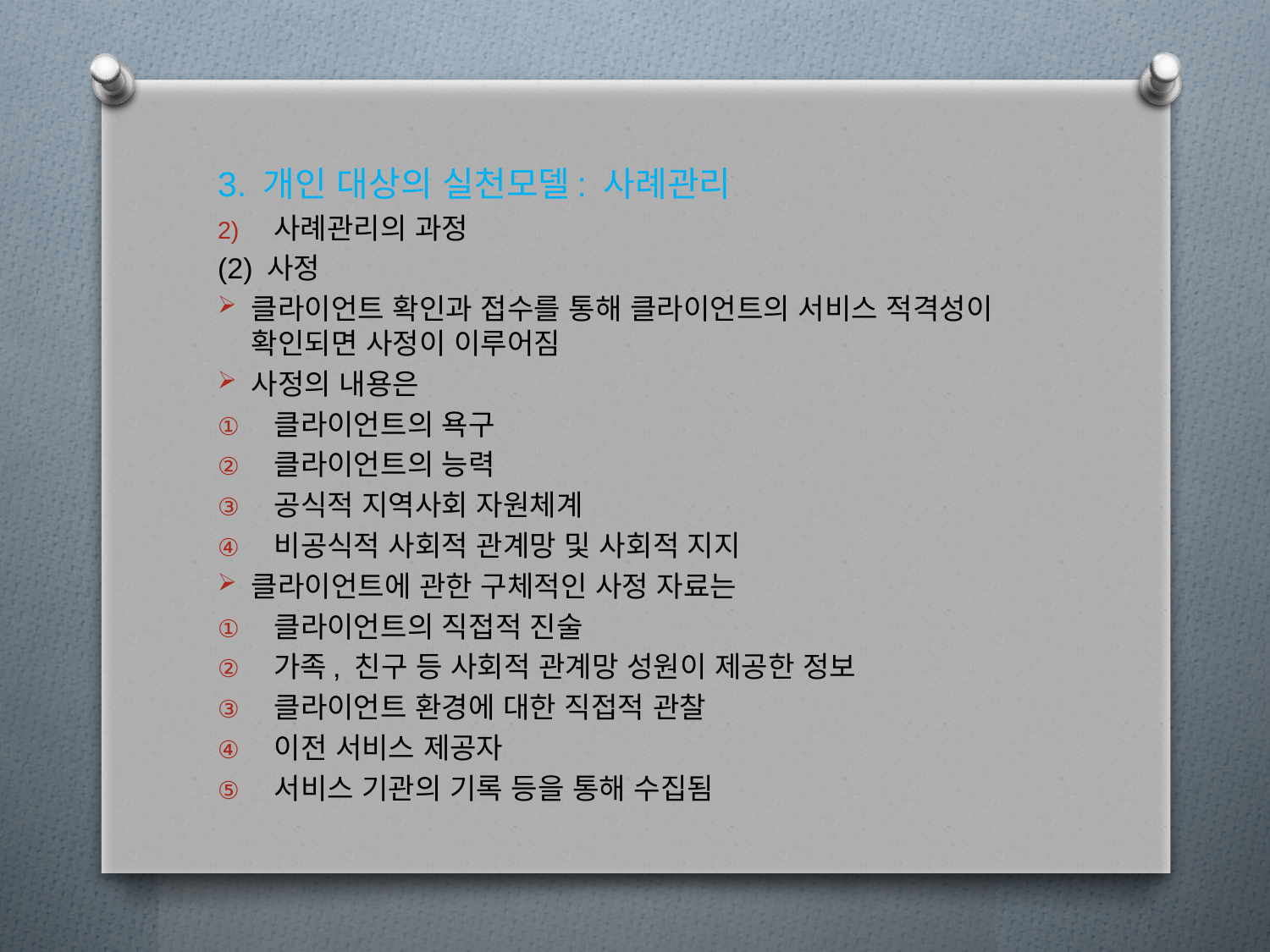

3. 개인 대상의 실천모델: 사례관리
사례관리의 과정
(2) 사정
클라이언트 확인과 접수를 통해 클라이언트의 서비스 적격성이 확인되면 사정이 이루어짐
사정의 내용은
클라이언트의 욕구
클라이언트의 능력
공식적 지역사회 자원체계
비공식적 사회적 관계망 및 사회적 지지
클라이언트에 관한 구체적인 사정 자료는
클라이언트의 직접적 진술
가족, 친구 등 사회적 관계망 성원이 제공한 정보
클라이언트 환경에 대한 직접적 관찰
이전 서비스 제공자
서비스 기관의 기록 등을 통해 수집됨